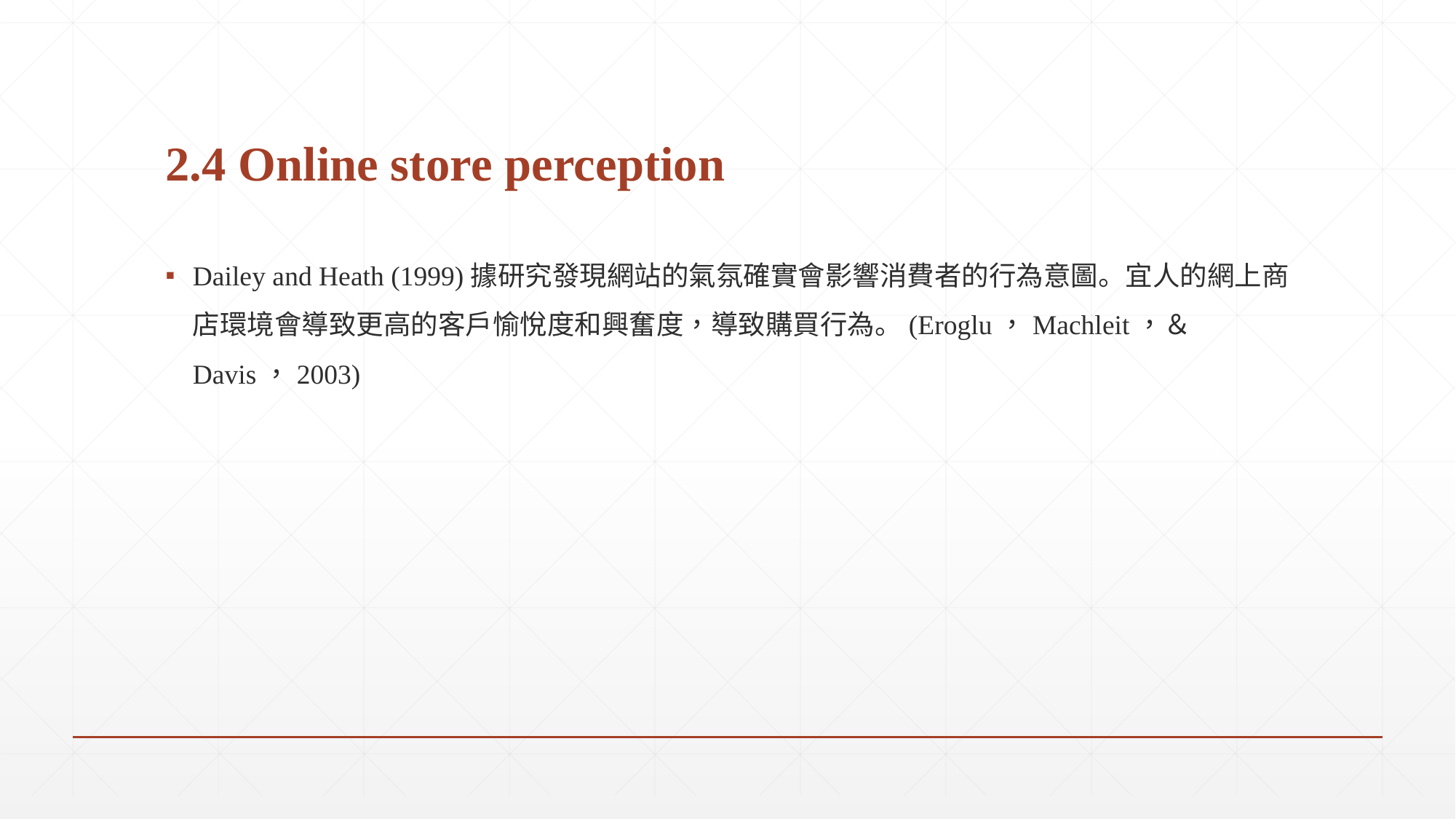

# 2.4 Online store perception
Dailey and Heath (1999)據研究發現網站的氣氛確實會影響消費者的行為意圖。宜人的網上商店環境會導致更高的客戶愉悅度和興奮度，導致購買行為。(Eroglu，Machleit，＆Davis，2003)